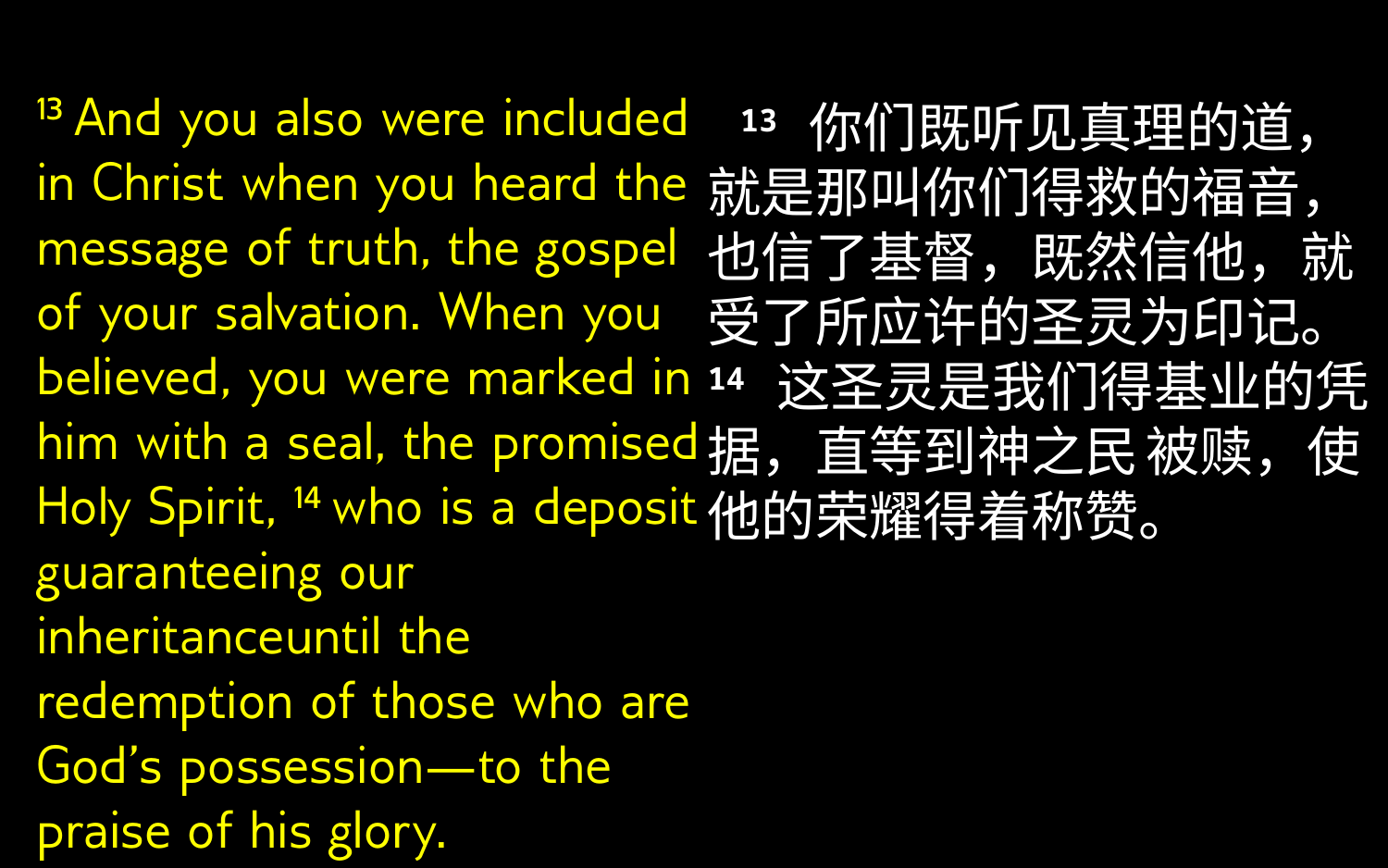

13 And you also were included in Christ when you heard the message of truth, the gospel of your salvation. When you believed, you were marked in him with a seal, the promised Holy Spirit, 14 who is a deposit guaranteeing our inheritanceuntil the redemption of those who are God’s possession—to the praise of his glory.
 13 你们既听见真理的道，就是那叫你们得救的福音，也信了基督，既然信他，就受了所应许的圣灵为印记。 14 这圣灵是我们得基业的凭据，直等到神之民 被赎，使他的荣耀得着称赞。